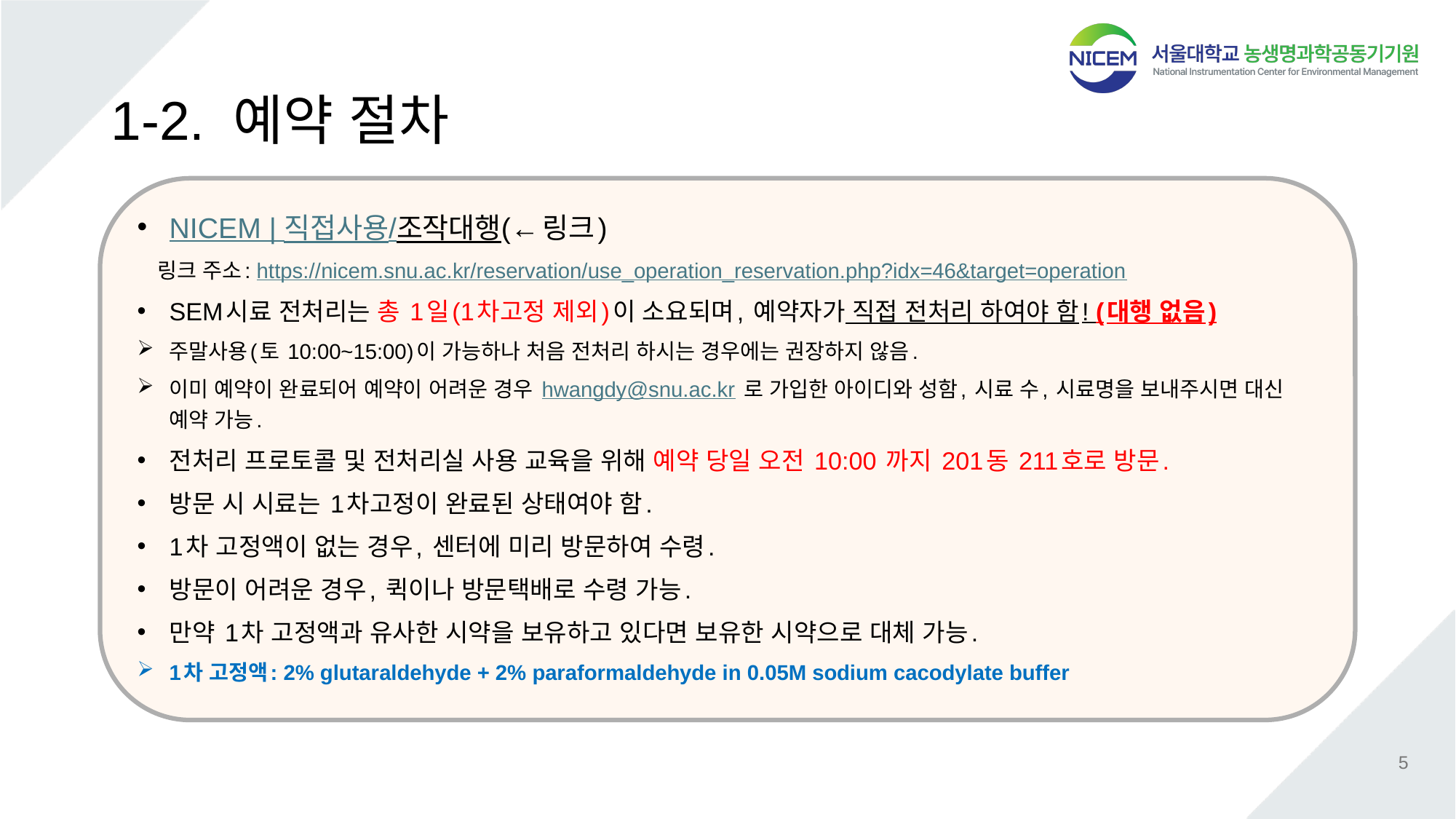

# 1-2. 예약 절차
NICEM | 직접사용/조작대행(←링크)
   링크 주소: https://nicem.snu.ac.kr/reservation/use_operation_reservation.php?idx=46&target=operation
SEM시료 전처리는 총 1일(1차고정 제외)이 소요되며, 예약자가 직접 전처리 하여야 함! (대행 없음)
주말사용(토 10:00~15:00)이 가능하나 처음 전처리 하시는 경우에는 권장하지 않음.
이미 예약이 완료되어 예약이 어려운 경우 hwangdy@snu.ac.kr 로 가입한 아이디와 성함, 시료 수, 시료명을 보내주시면 대신 예약 가능.
전처리 프로토콜 및 전처리실 사용 교육을 위해 예약 당일 오전 10:00 까지 201동 211호로 방문.
방문 시 시료는 1차고정이 완료된 상태여야 함.
1차 고정액이 없는 경우, 센터에 미리 방문하여 수령.
방문이 어려운 경우, 퀵이나 방문택배로 수령 가능.
만약 1차 고정액과 유사한 시약을 보유하고 있다면 보유한 시약으로 대체 가능.
1차 고정액: 2% glutaraldehyde + 2% paraformaldehyde in 0.05M sodium cacodylate buffer